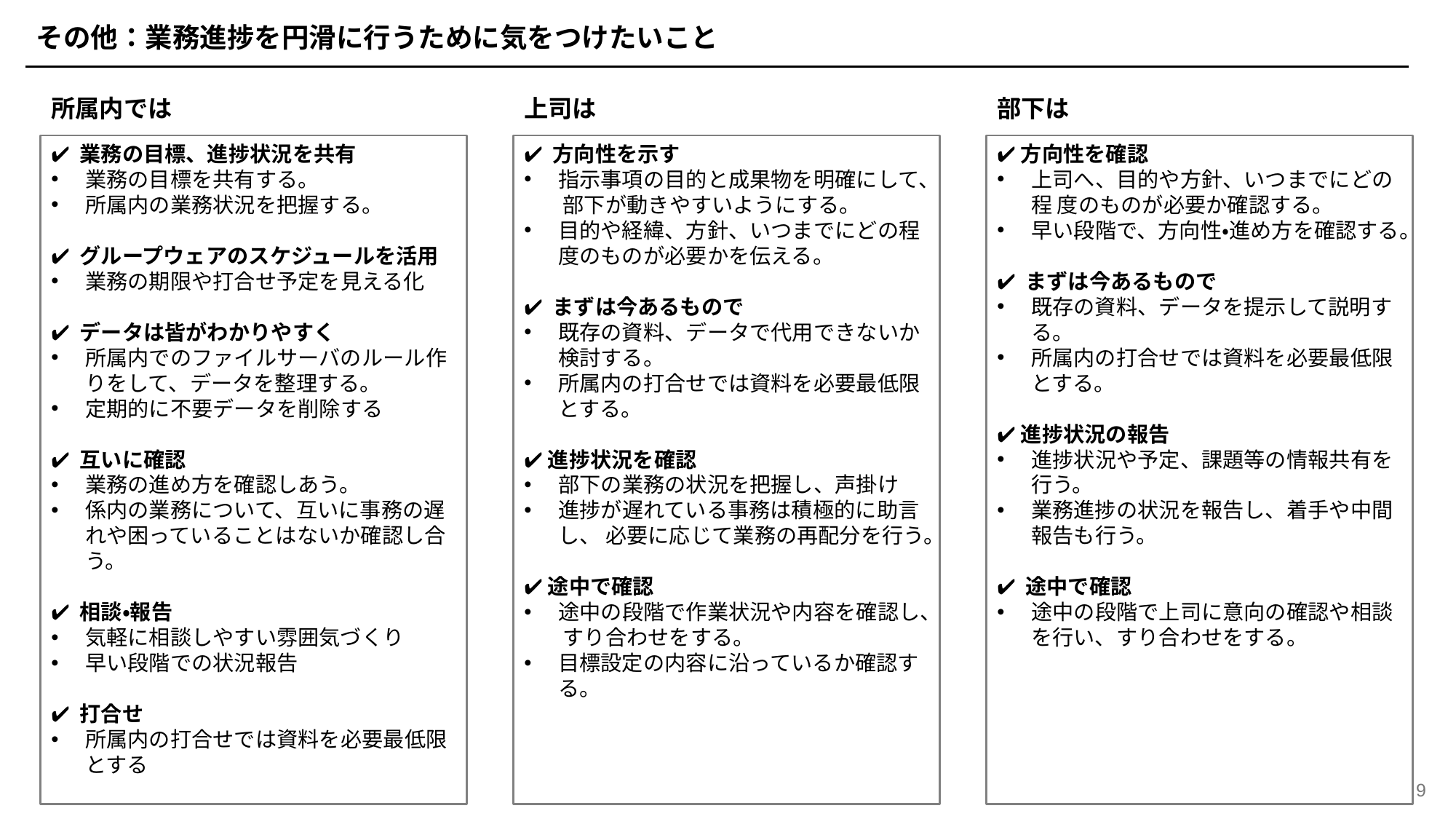

その他：業務進捗を円滑に行うために気をつけたいこと
所属内では
上司は
部下は
✔ 業務の目標、進捗状況を共有
業務の目標を共有する。
所属内の業務状況を把握する。

✔ グループウェアのスケジュールを活用
業務の期限や打合せ予定を見える化

✔ データは皆がわかりやすく
所属内でのファイルサーバのルール作りをして、データを整理する。
定期的に不要データを削除する

✔ 互いに確認
業務の進め方を確認しあう。
係内の業務について、互いに事務の遅れや困っていることはないか確認し合う。

✔ 相談・報告
気軽に相談しやすい雰囲気づくり
早い段階での状況報告

✔ 打合せ
所属内の打合せでは資料を必要最低限 とする
✔ 方向性を示す
指示事項の目的と成果物を明確にして、 部下が動きやすいようにする。
目的や経緯、方針、いつまでにどの程度のものが必要かを伝える。

✔ まずは今あるもので
既存の資料、データで代用できないか 検討する。
所属内の打合せでは資料を必要最低限 とする。

✔進捗状況を確認
部下の業務の状況を把握し、声掛け
進捗が遅れている事務は積極的に助言し、 必要に応じて業務の再配分を行う。

✔途中で確認
途中の段階で作業状況や内容を確認し、 すり合わせをする。
目標設定の内容に沿っているか確認する。
✔方向性を確認
上司へ、目的や方針、いつまでにどの程 度のものが必要か確認する。
早い段階で、方向性・進め方を確認する。

✔ まずは今あるもので
既存の資料、データを提示して説明する。
所属内の打合せでは資料を必要最低限とする。

✔進捗状況の報告
進捗状況や予定、課題等の情報共有を 行う。
業務進捗の状況を報告し、着手や中間 報告も行う。

✔ 途中で確認
途中の段階で上司に意向の確認や相談を行い、すり合わせをする。
9